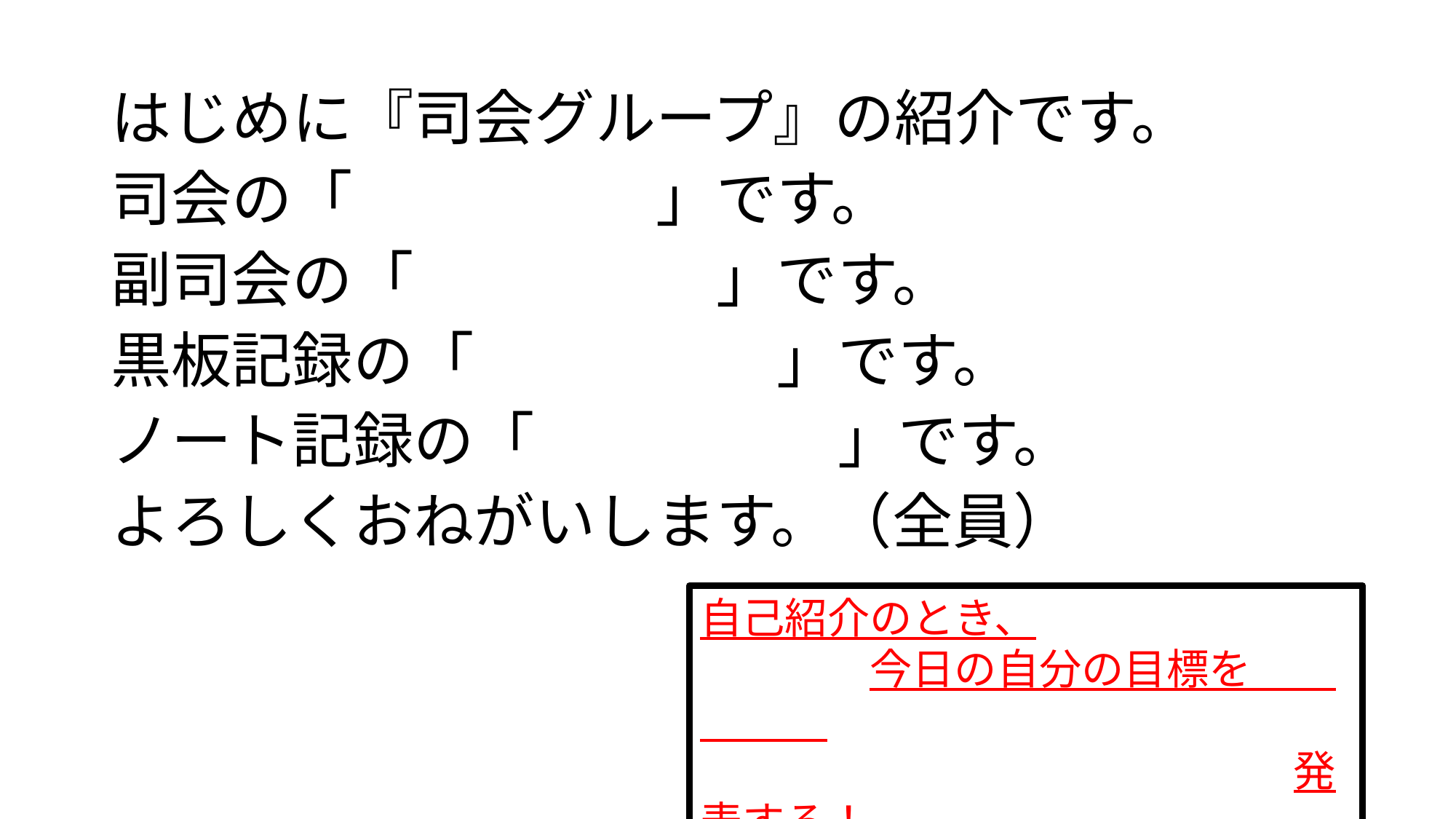

はじめに『司会グループ』の紹介です。
司会の「　　　　　」です。
副司会の「　　　　　」です。
黒板記録の「　　　　　」です。
ノート記録の「　　　　　」です。
よろしくおねがいします。（全員）
自己紹介のとき、
　　　　今日の自分の目標を
　　　　　　　　　　　　　　発表する！